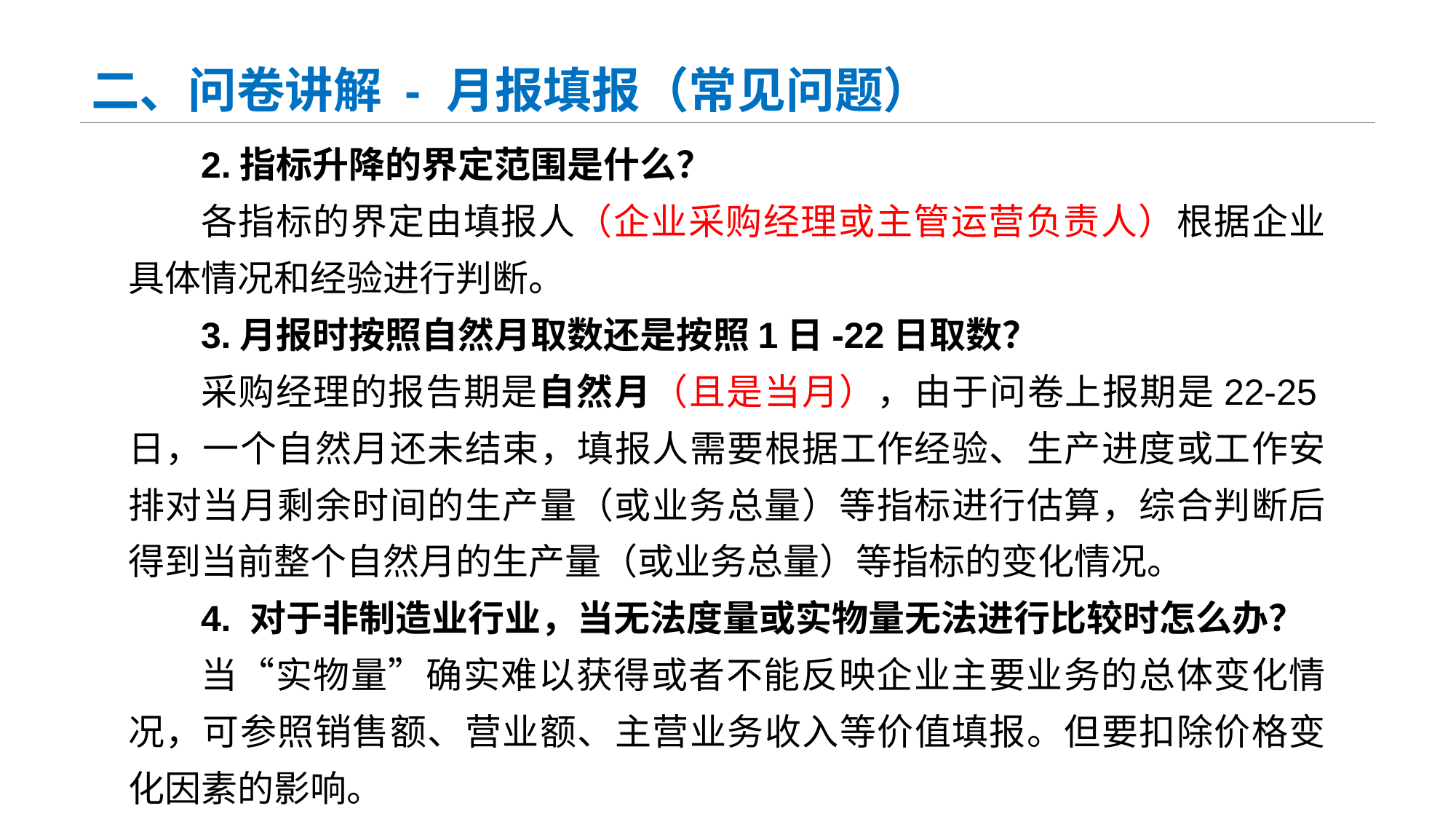

# 二、问卷讲解 - 月报填报（常见问题）
2.指标升降的界定范围是什么？
各指标的界定由填报人（企业采购经理或主管运营负责人）根据企业具体情况和经验进行判断。
3.月报时按照自然月取数还是按照1日-22日取数？
采购经理的报告期是自然月（且是当月），由于问卷上报期是22-25日，一个自然月还未结束，填报人需要根据工作经验、生产进度或工作安排对当月剩余时间的生产量（或业务总量）等指标进行估算，综合判断后得到当前整个自然月的生产量（或业务总量）等指标的变化情况。
4. 对于非制造业行业，当无法度量或实物量无法进行比较时怎么办？
当“实物量”确实难以获得或者不能反映企业主要业务的总体变化情况，可参照销售额、营业额、主营业务收入等价值填报。但要扣除价格变化因素的影响。